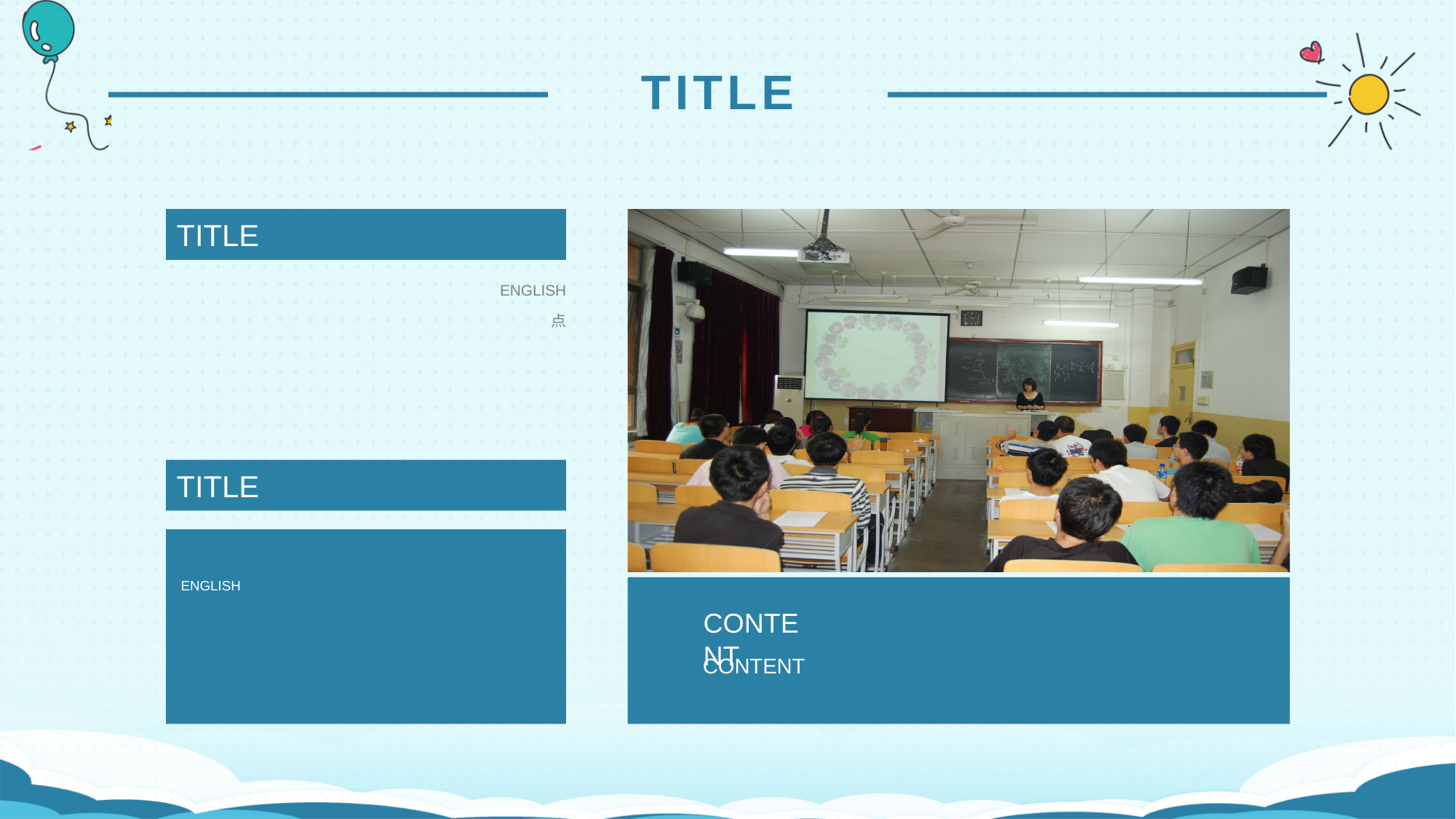

TITLE

TITLE
ENGLISH
点

ENGLISH
TITLE

CONTENT
CONTENT